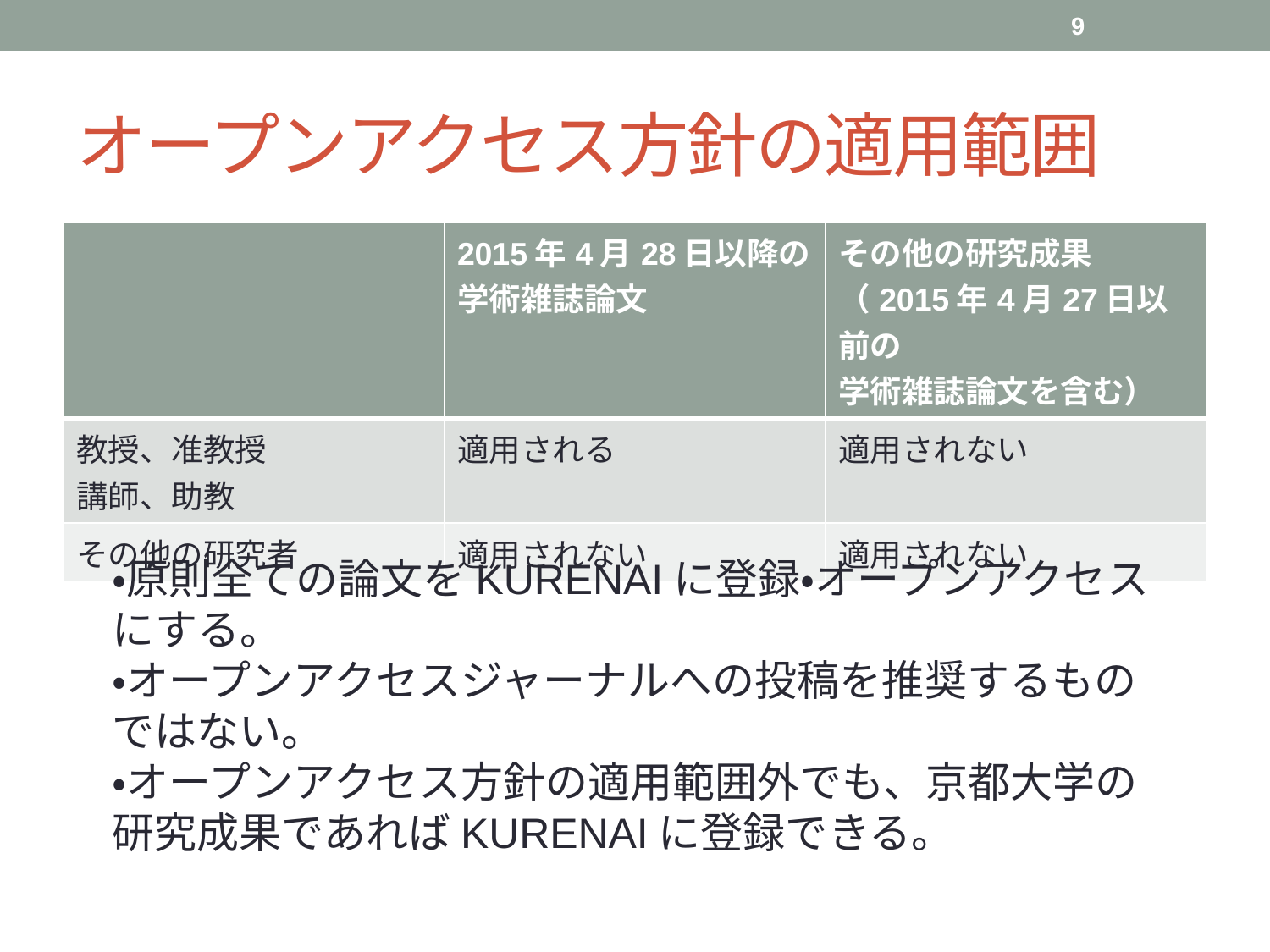

9
# オープンアクセス方針の適用範囲
|  | 2015年4月28日以降の 学術雑誌論文 | その他の研究成果 （2015年4月27日以前の 学術雑誌論文を含む） |
| --- | --- | --- |
| 教授、准教授 講師、助教 | 適用される | 適用されない |
| その他の研究者 | 適用されない | 適用されない |
・原則全ての論文をKURENAIに登録・オープンアクセスにする。
・オープンアクセスジャーナルへの投稿を推奨するものではない。
・オープンアクセス方針の適用範囲外でも、京都大学の研究成果であればKURENAIに登録できる。